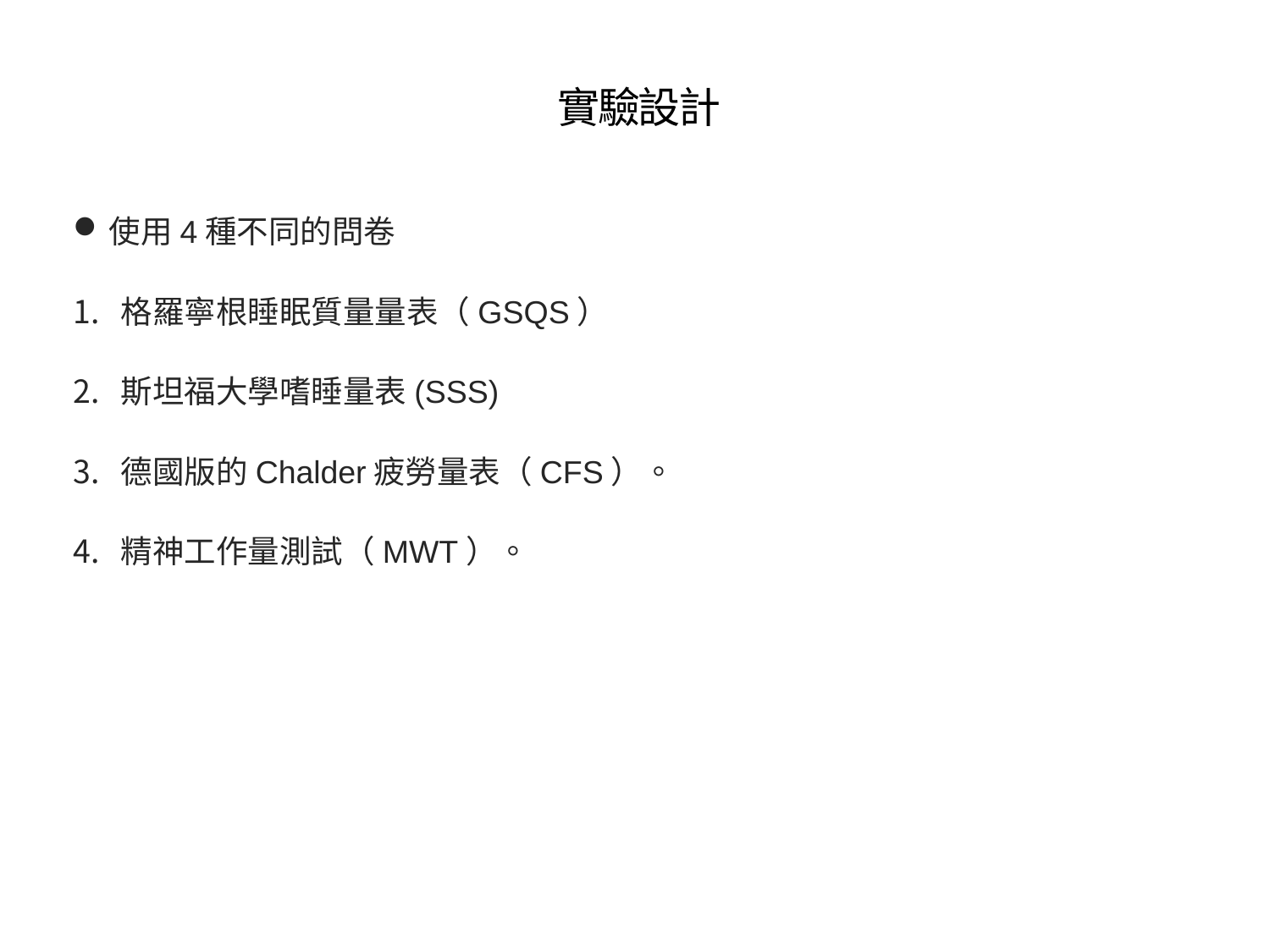

# 實驗設計
使用4種不同的問卷
格羅寧根睡眠質量量表（GSQS）
斯坦福大學嗜睡量表(SSS)
德國版的Chalder疲勞量表（CFS）。
精神工作量測試（MWT）。